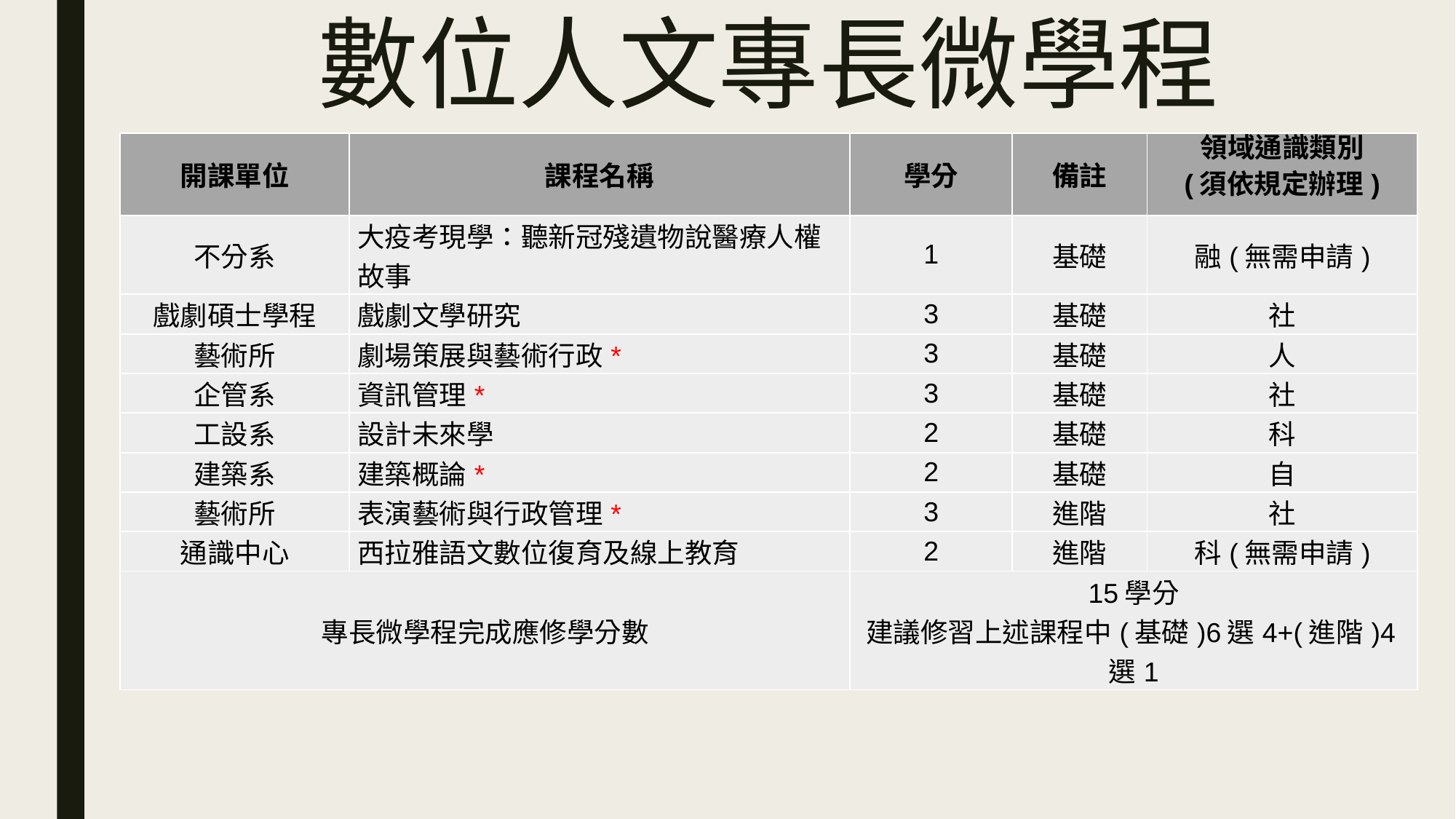

# 數位人文專長微學程
| 開課單位 | 課程名稱 | 學分 | 備註 | 領域通識類別 (須依規定辦理) |
| --- | --- | --- | --- | --- |
| 不分系 | 大疫考現學：聽新冠殘遺物說醫療人權故事 | 1 | 基礎 | 融(無需申請) |
| 戲劇碩士學程 | 戲劇文學研究 | 3 | 基礎 | 社 |
| 藝術所 | 劇場策展與藝術行政\* | 3 | 基礎 | 人 |
| 企管系 | 資訊管理\* | 3 | 基礎 | 社 |
| 工設系 | 設計未來學 | 2 | 基礎 | 科 |
| 建築系 | 建築概論\* | 2 | 基礎 | 自 |
| 藝術所 | 表演藝術與行政管理\* | 3 | 進階 | 社 |
| 通識中心 | 西拉雅語文數位復育及線上教育 | 2 | 進階 | 科(無需申請) |
| 專長微學程完成應修學分數 |  | 15學分 建議修習上述課程中(基礎)6選4+(進階)4選1 |  |  |